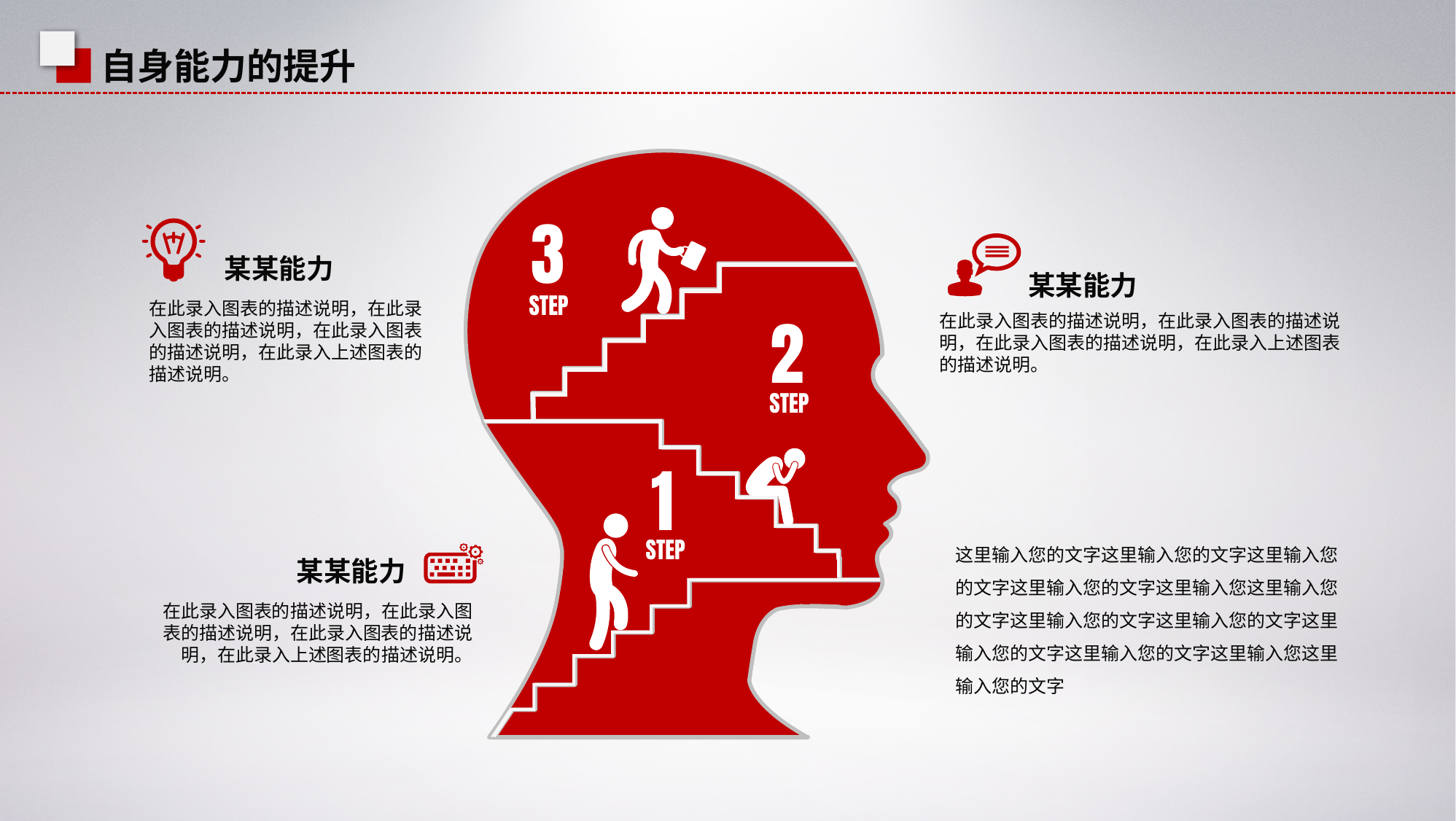

自身能力的提升

3

某某能力
某某能力
STEP
在此录入图表的描述说明，在此录入图表的描述说明，在此录入图表的描述说明，在此录入上述图表的描述说明。
在此录入图表的描述说明，在此录入图表的描述说明，在此录入图表的描述说明，在此录入上述图表的描述说明。
2
STEP

1

这里输入您的文字这里输入您的文字这里输入您的文字这里输入您的文字这里输入您这里输入您的文字这里输入您的文字这里输入您的文字这里输入您的文字这里输入您的文字这里输入您这里输入您的文字
STEP

某某能力
在此录入图表的描述说明，在此录入图表的描述说明，在此录入图表的描述说明，在此录入上述图表的描述说明。